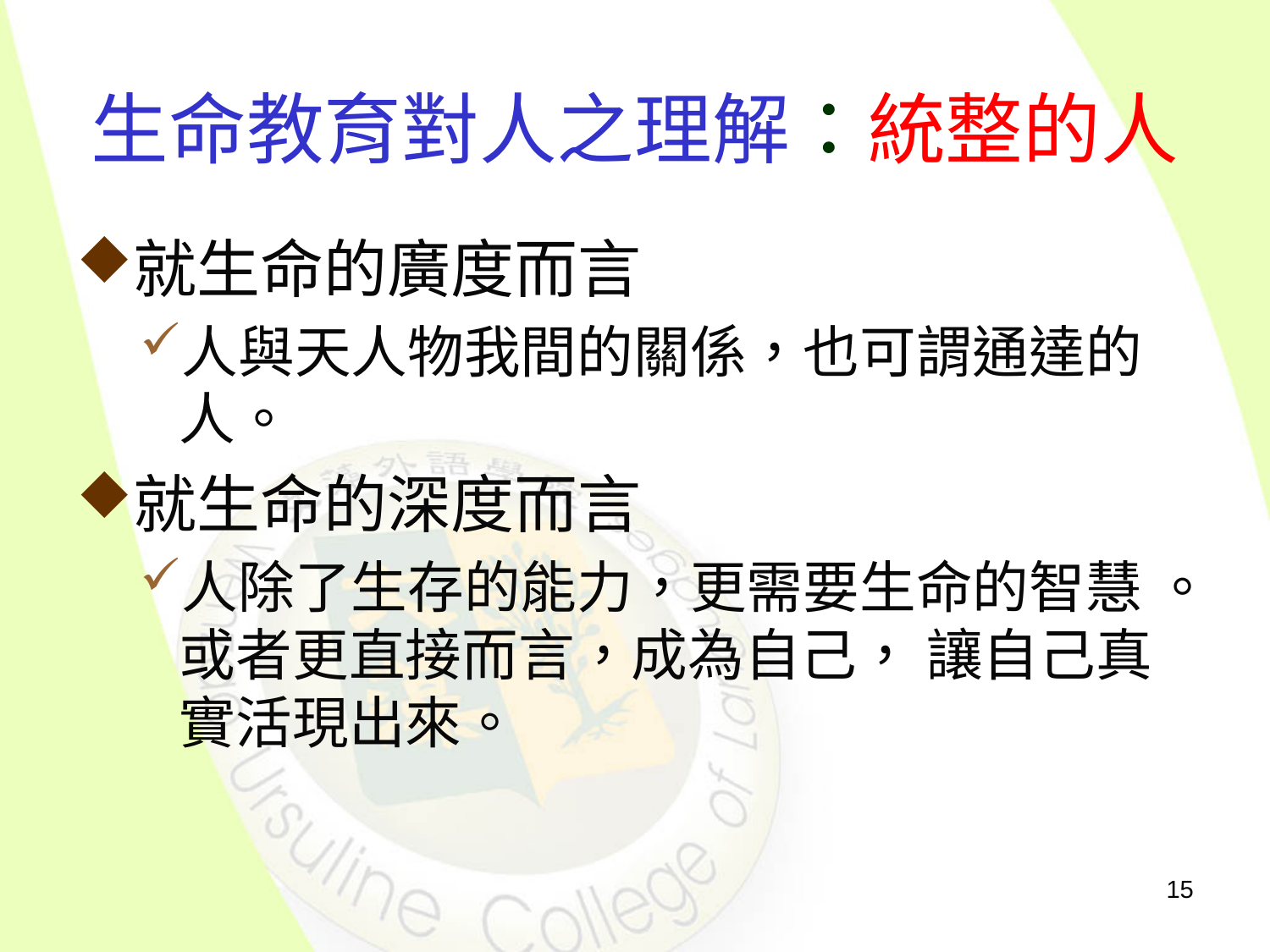

# 生命教育對人之理解：統整的人
就生命的廣度而言
人與天人物我間的關係，也可謂通達的人。
就生命的深度而言
人除了生存的能力，更需要生命的智慧 。或者更直接而言，成為自己， 讓自己真實活現出來。
15